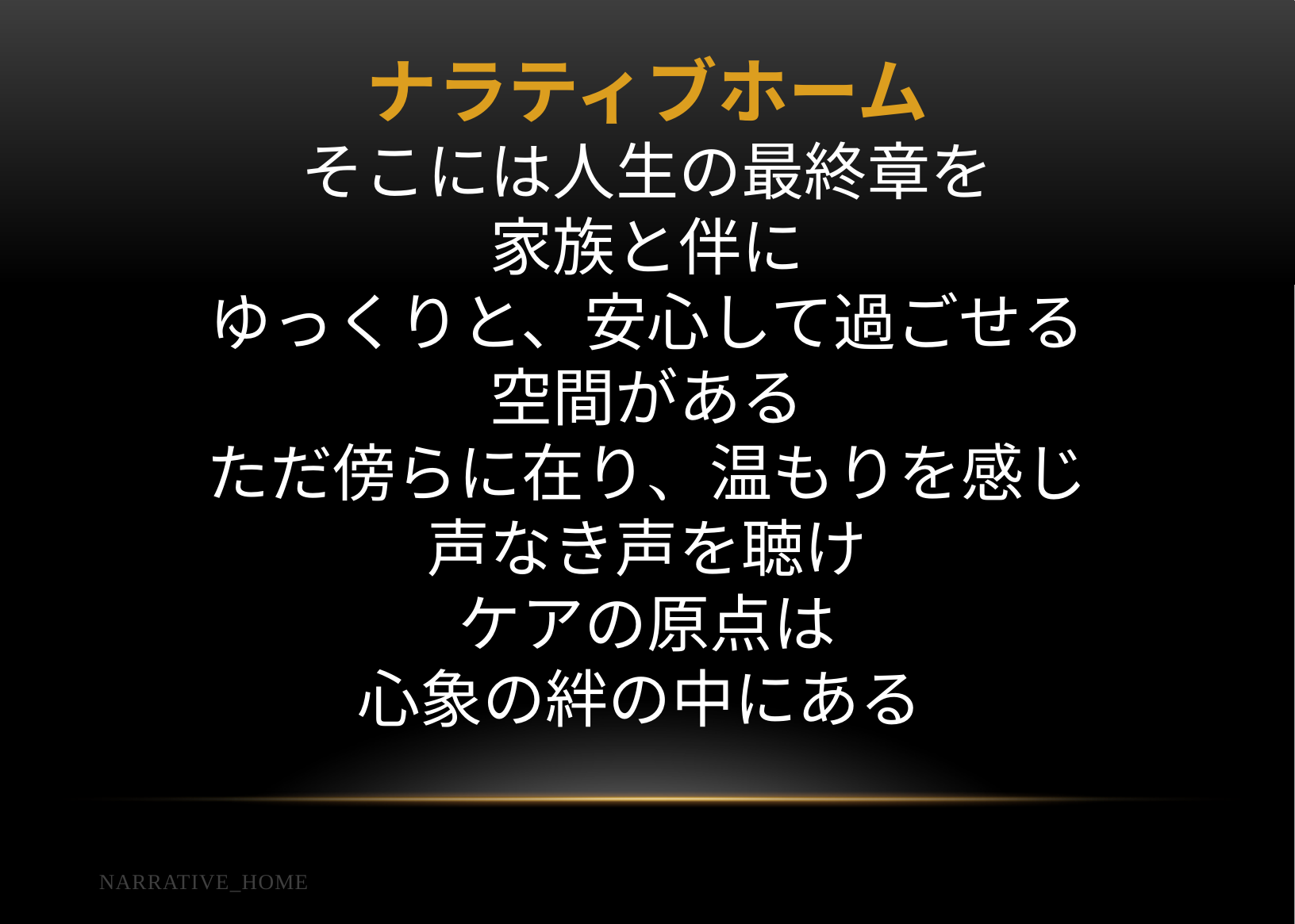

ナラティブホーム
そこには人生の最終章を
家族と伴に
ゆっくりと、安心して過ごせる
空間がある
ただ傍らに在り、温もりを感じ
声なき声を聴け
ケアの原点は
心象の絆の中にある
Narrative_home